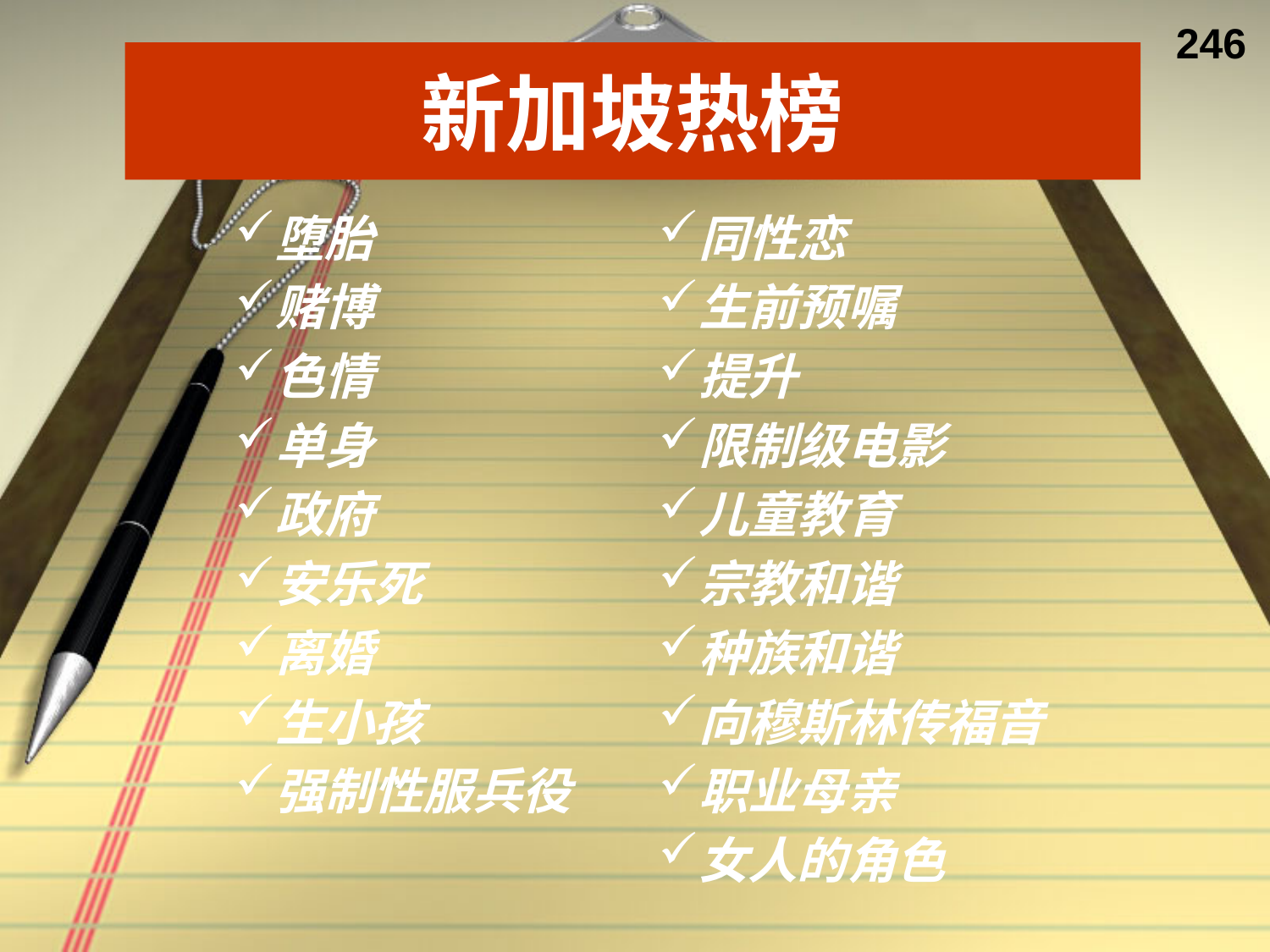

246
# 新加坡热榜
堕胎
赌博
色情
单身
政府
安乐死
离婚
生小孩
强制性服兵役
同性恋
生前预嘱
提升
限制级电影
儿童教育
宗教和谐
种族和谐
向穆斯林传福音
职业母亲
女人的角色